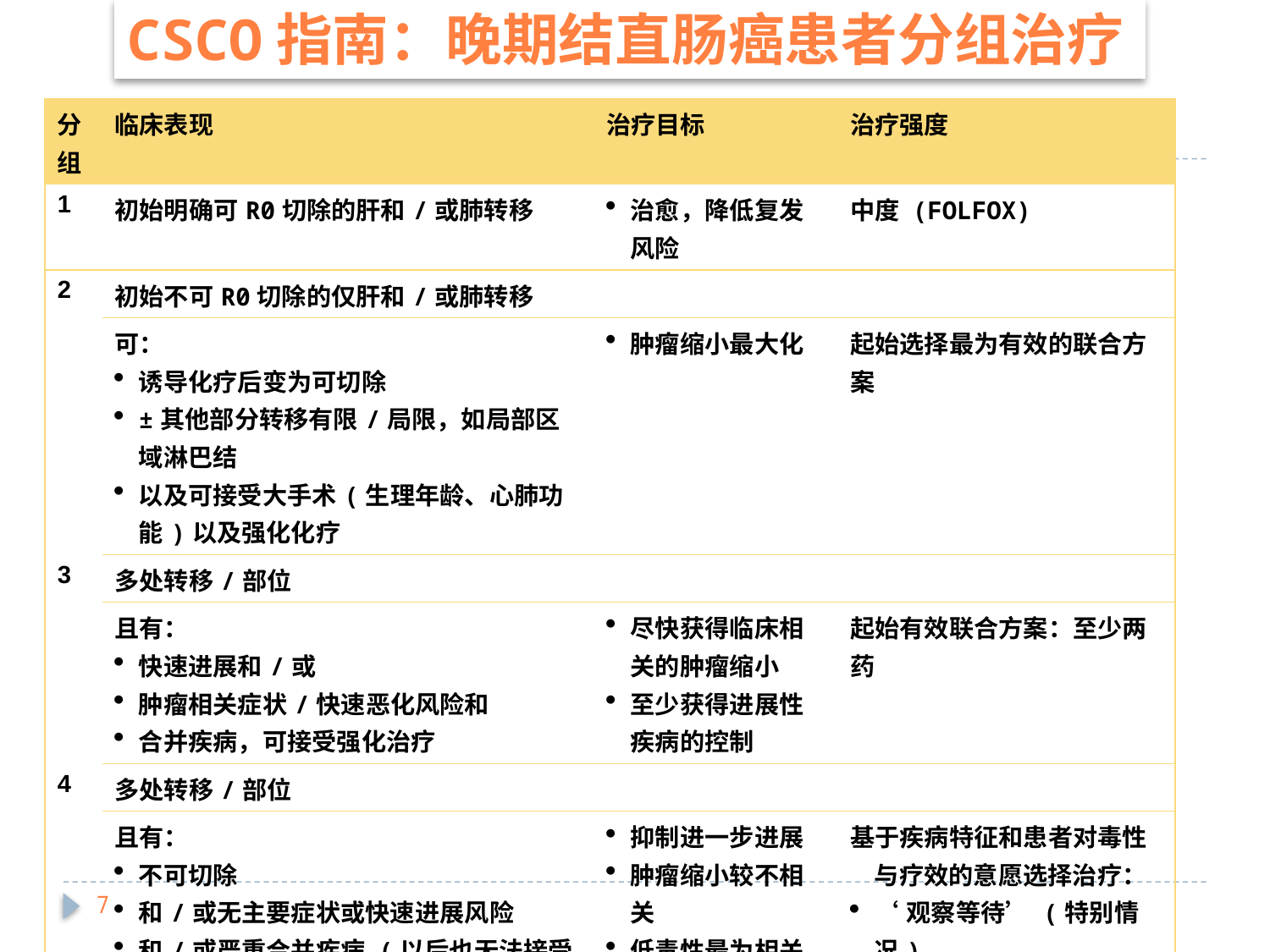

CSCO指南：晚期结直肠癌患者分组治疗

| 分组 | 临床表现 | 治疗目标 | 治疗强度 |
| --- | --- | --- | --- |
| 1 | 初始明确可R0切除的肝和/或肺转移 | 治愈，降低复发风险 | 中度 (FOLFOX) |
| 2 | 初始不可R0切除的仅肝和/或肺转移 |  |  |
|  | 可： 诱导化疗后变为可切除 ±其他部分转移有限/局限，如局部区域淋巴结 以及可接受大手术(生理年龄、心肺功能)以及强化化疗 | 肿瘤缩小最大化 | 起始选择最为有效的联合方案 |
| 3 | 多处转移/部位 |  |  |
|  | 且有： 快速进展和/或 肿瘤相关症状/快速恶化风险和 合并疾病，可接受强化治疗 | 尽快获得临床相关的肿瘤缩小 至少获得进展性疾病的控制 | 起始有效联合方案：至少两药 |
| 4 | 多处转移/部位 |  |  |
|  | 且有： 不可切除 和/或无主要症状或快速进展风险 和/或严重合并疾病 (以后也无法接受手术和/或如第1+2组患者的强化全身治疗) | 抑制进一步进展 肿瘤缩小较不相关 低毒性最为相关 | 基于疾病特征和患者对毒性与疗效的意愿选择治疗： ‘观察等待’ (特别情况) 序贯：起始可选择 单药，或 低毒性的两药 特别情况下可选择三药联合 |
7